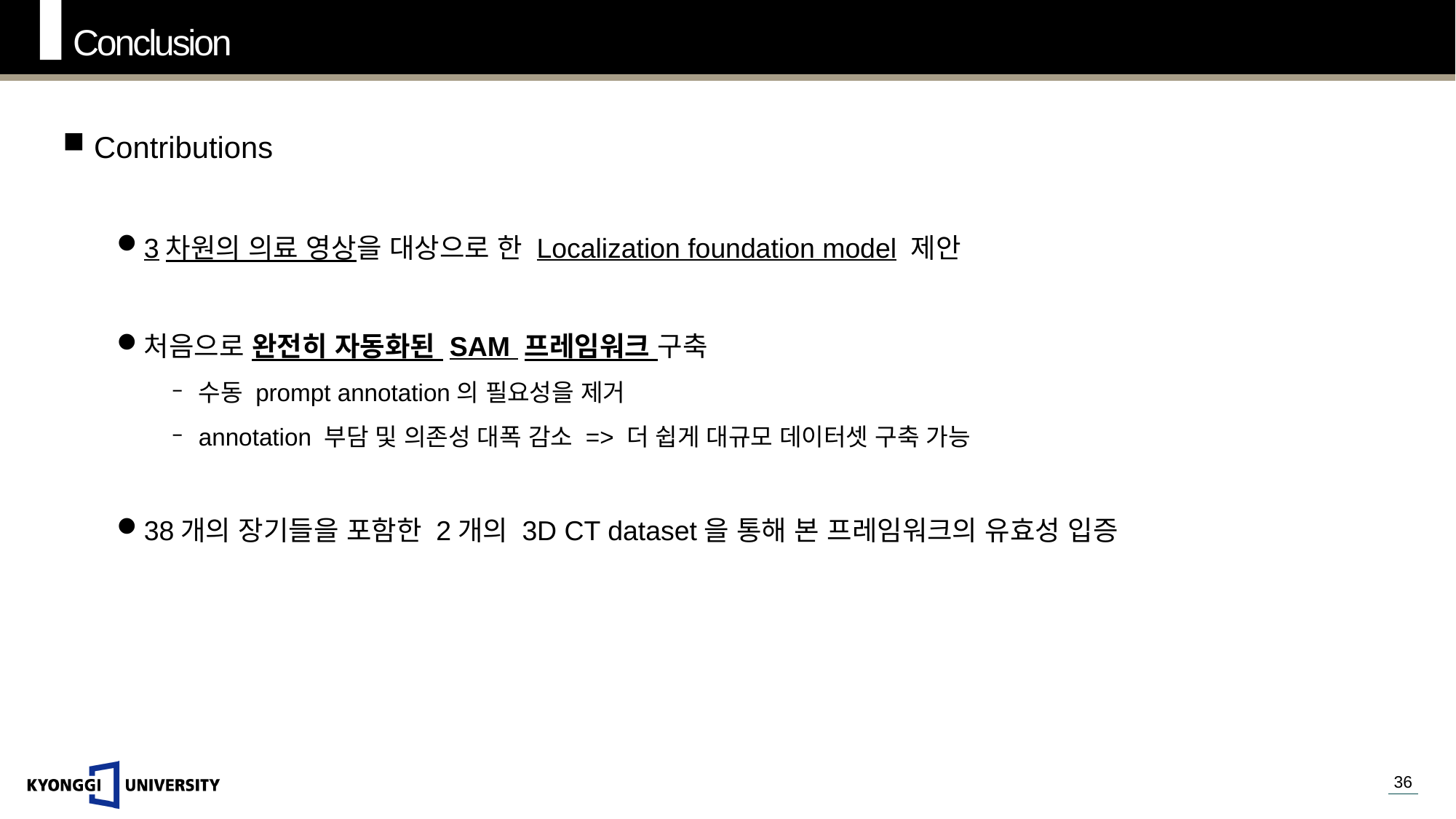

Conclusion
Contributions

3차원의 의료 영상을 대상으로 한 Localization foundation model 제안

처음으로 완전히 자동화된 SAM 프레임워크 구축
수동 prompt annotation의 필요성을 제거
annotation 부담 및 의존성 대폭 감소 => 더 쉽게 대규모 데이터셋 구축 가능

38개의 장기들을 포함한 2개의 3D CT dataset을 통해 본 프레임워크의 유효성 입증